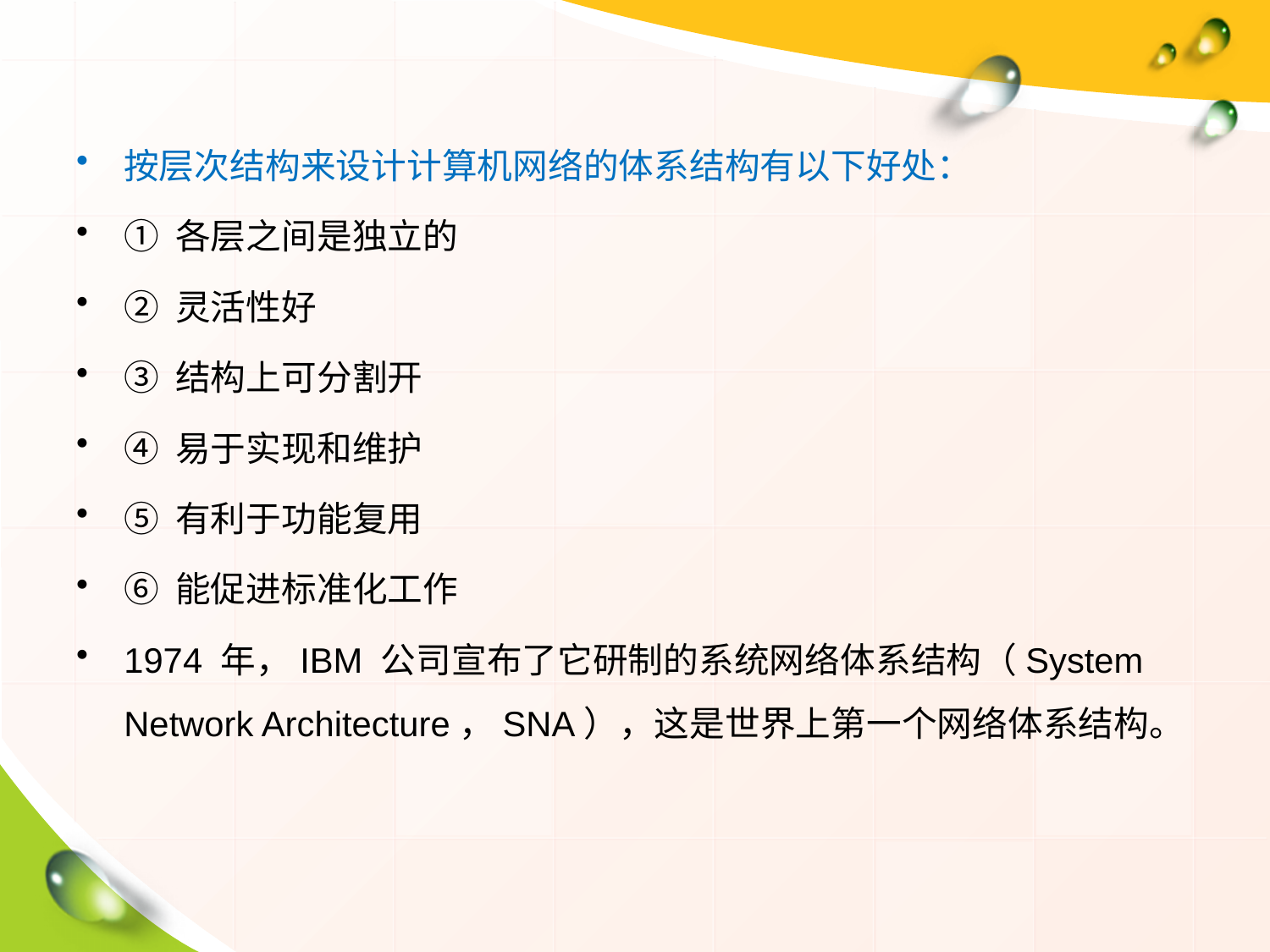

按层次结构来设计计算机网络的体系结构有以下好处：
① 各层之间是独立的
② 灵活性好
③ 结构上可分割开
④ 易于实现和维护
⑤ 有利于功能复用
⑥ 能促进标准化工作
1974 年，IBM 公司宣布了它研制的系统网络体系结构（System Network Architecture，SNA），这是世界上第一个网络体系结构。